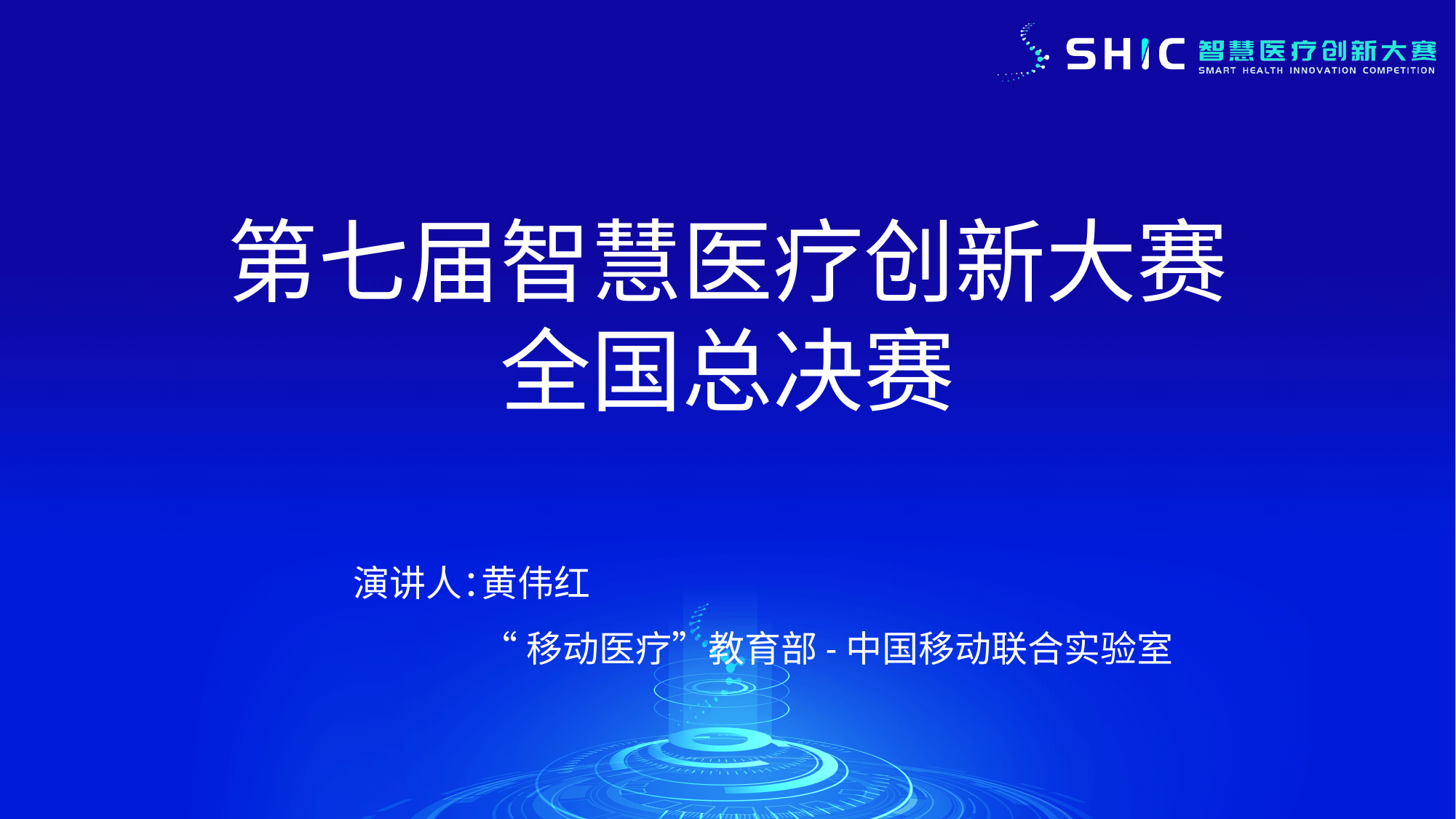

第七届智慧医疗创新大赛
全国总决赛
    演讲人：
黄伟红
“移动医疗”教育部-中国移动联合实验室